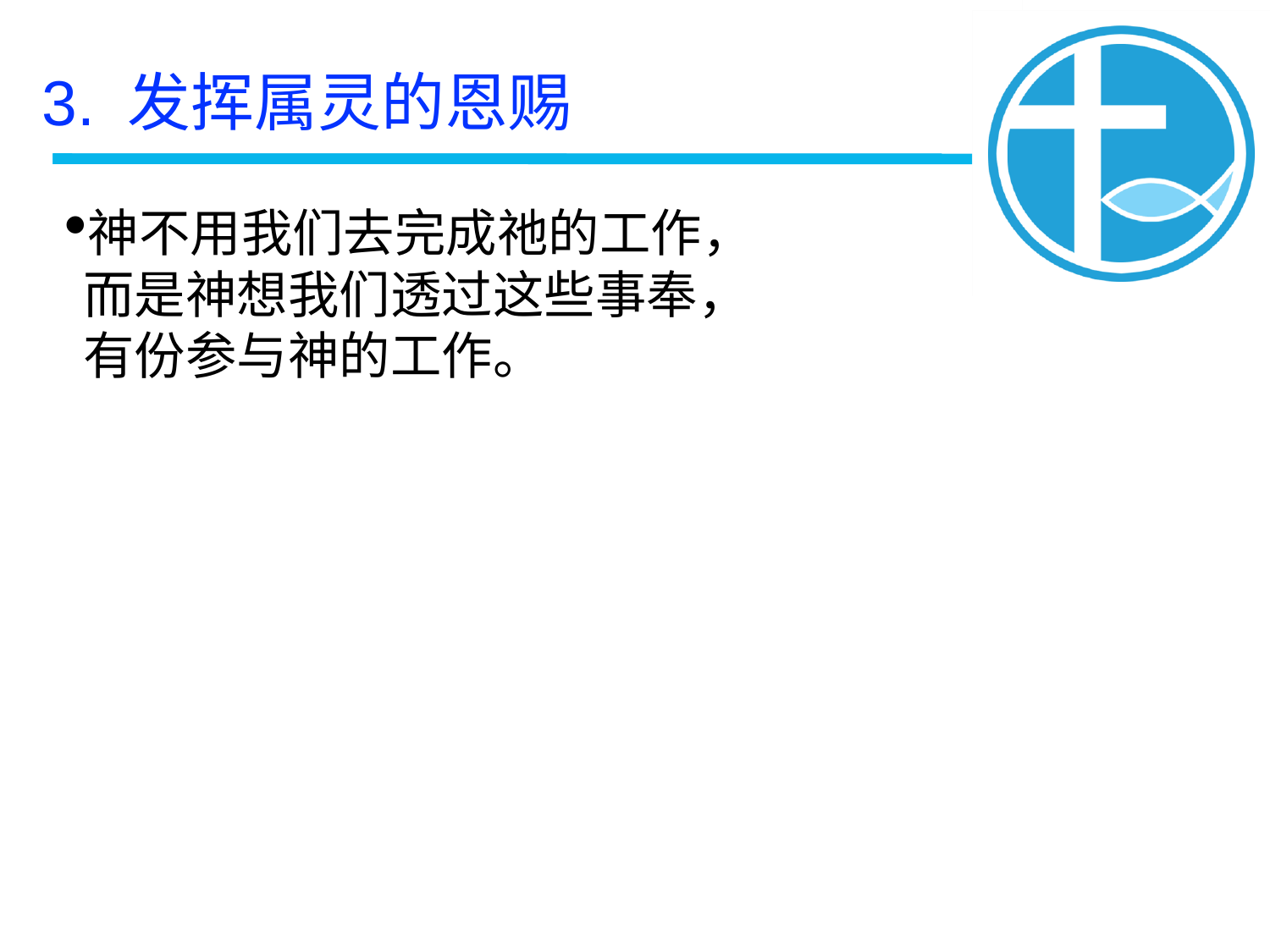

3. 发挥属灵的恩赐
神不用我们去完成祂的工作，
而是神想我们透过这些事奉，
有份参与神的工作。